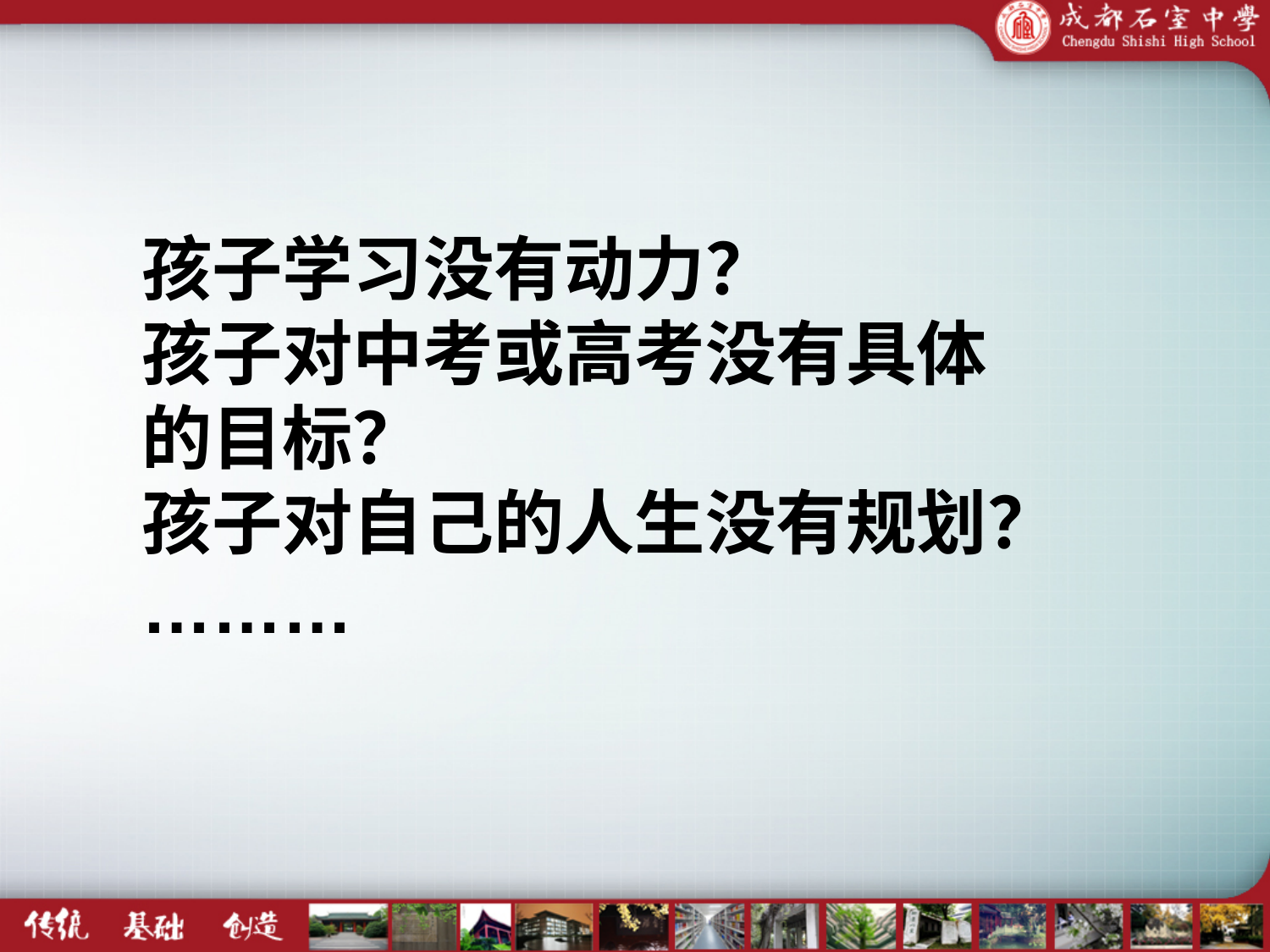

孩子学习没有动力？
孩子对中考或高考没有具体的目标？
孩子对自己的人生没有规划？
………